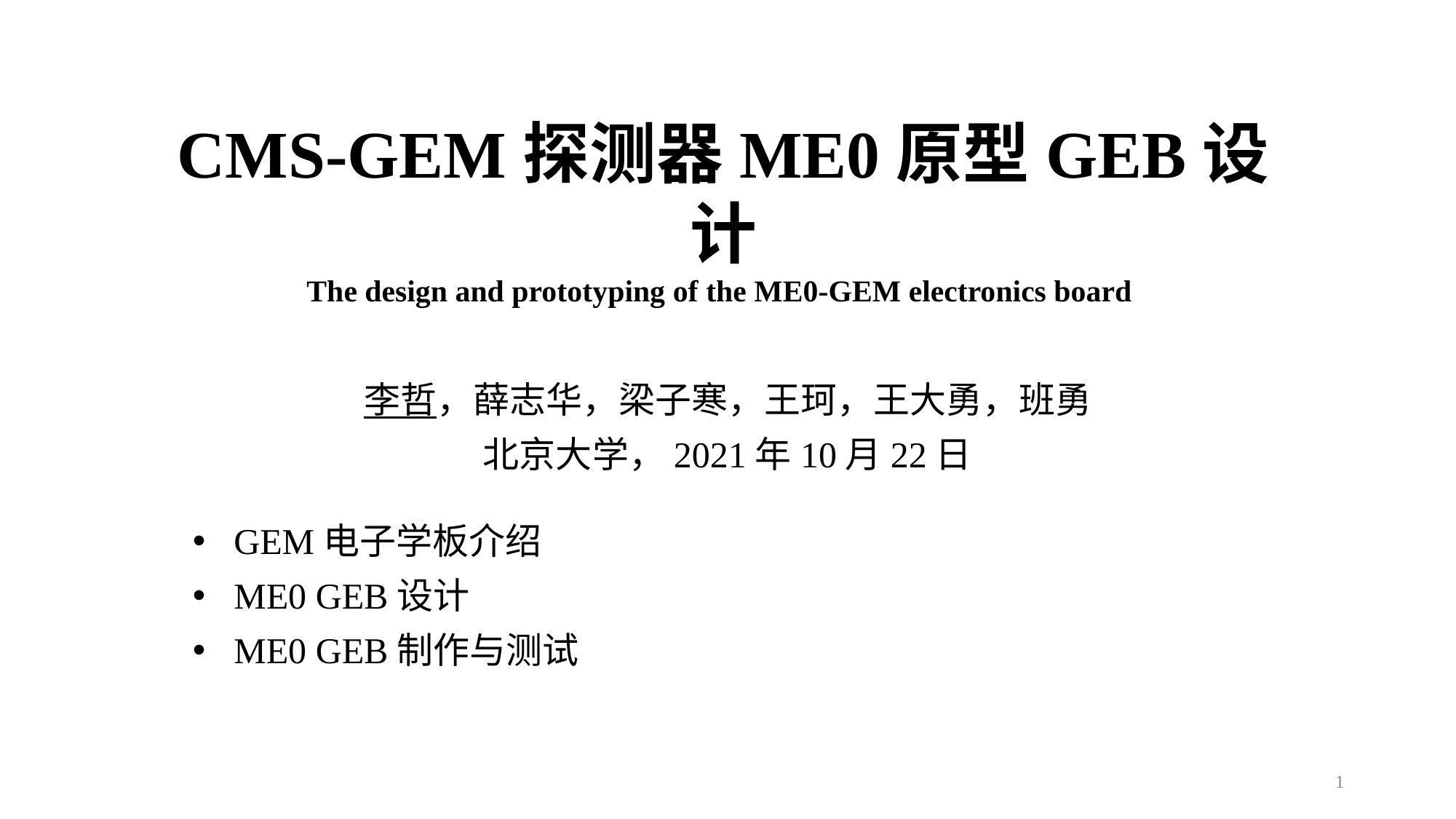

# CMS-GEM探测器ME0原型GEB设计 The design and prototyping of the ME0-GEM electronics board
李哲，薛志华，梁子寒，王珂，王大勇，班勇
北京大学，2021年10月22日
GEM电子学板介绍
ME0 GEB设计
ME0 GEB制作与测试
1